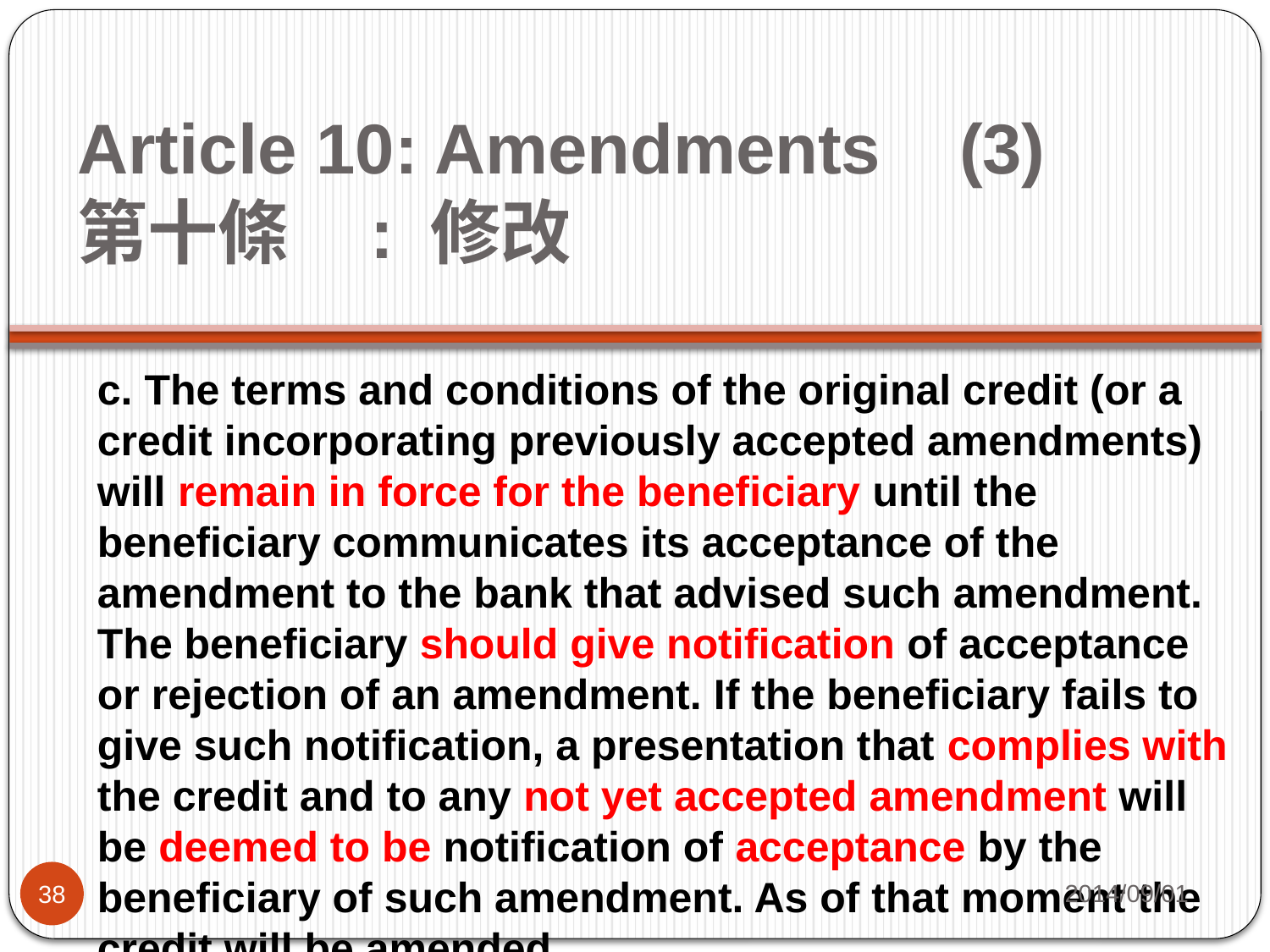

# Article 10: Amendments    (3) 第十條    : 修改
c. The terms and conditions of the original credit (or a credit incorporating previously accepted amendments) will remain in force for the beneficiary until the beneficiary communicates its acceptance of the amendment to the bank that advised such amendment. The beneficiary should give notification of acceptance or rejection of an amendment. If the beneficiary fails to give such notification, a presentation that complies with the credit and to any not yet accepted amendment will be deemed to be notification of acceptance by the beneficiary of such amendment. As of that moment the credit will be amended.
2014/09/01
38